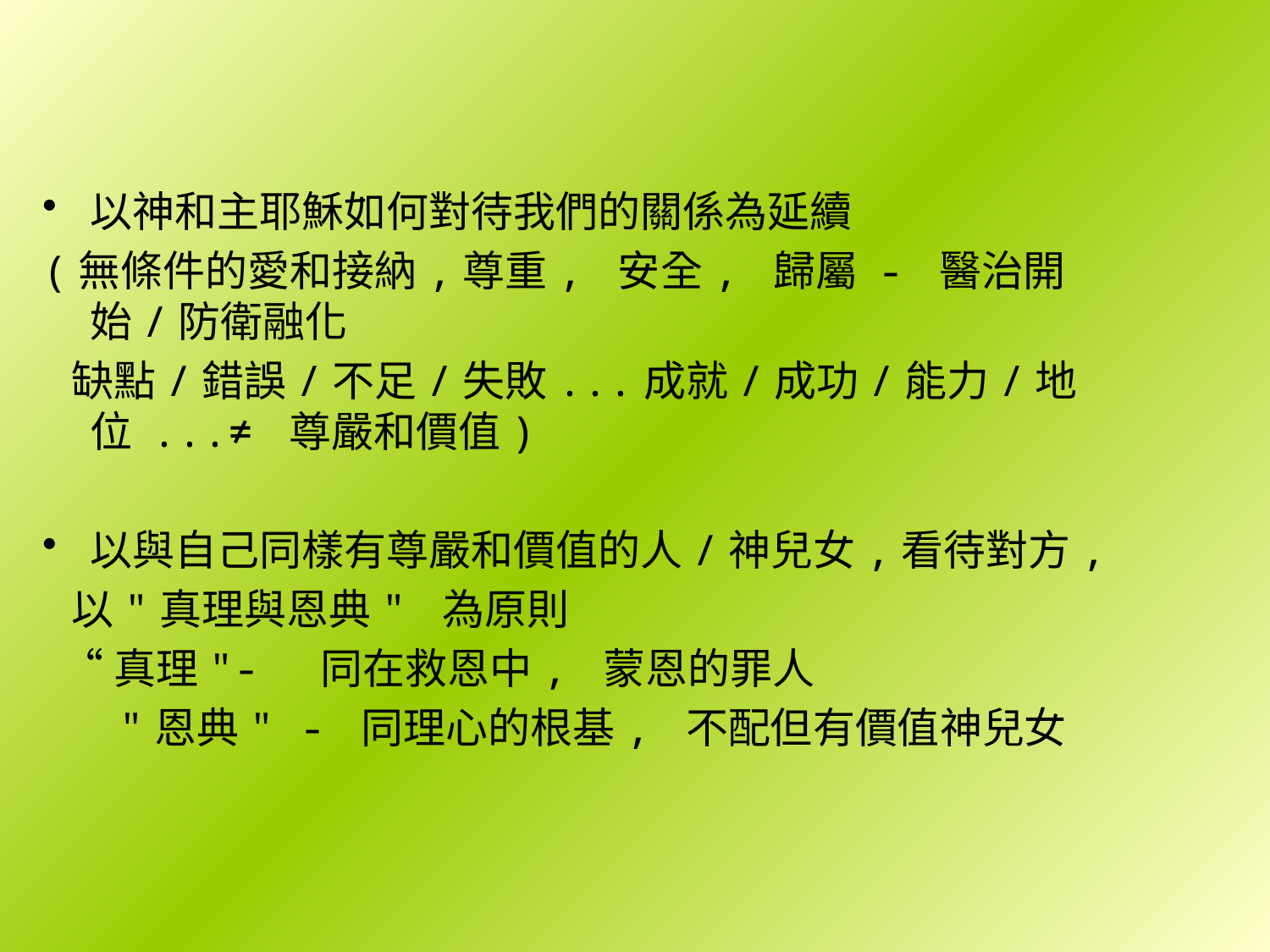

以神和主耶穌如何對待我們的關係為延續
(無條件的愛和接納,尊重, 安全, 歸屬 - 醫治開始/防衛融化
  缺點/錯誤/不足/失敗...成就/成功/能力/地位 ...≠ 尊嚴和價值)

以與自己同樣有尊嚴和價值的人/神兒女,看待對方,
  以"真理與恩典" 為原則
  “真理"-  同在救恩中, 蒙恩的罪人
   "恩典" - 同理心的根基, 不配但有價值神兒女